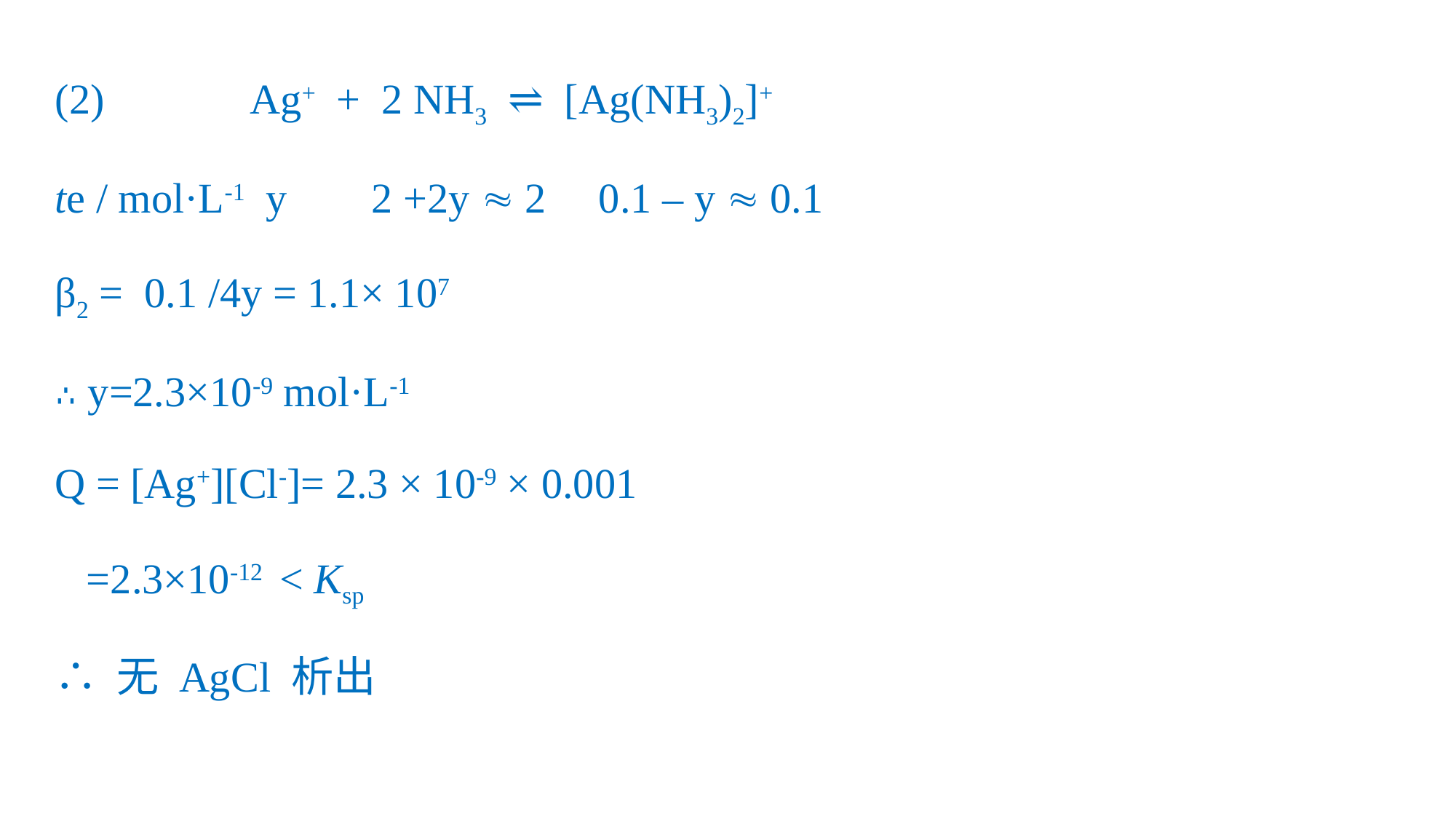

(2)              Ag+  +  2 NH3  ⇌  [Ag(NH3)2]+
te / mol·L-1  y        2 +2y ≈ 2     0.1 – y ≈ 0.1
β2 =  0.1 /4y = 1.1× 107
∴ y=2.3×10-9 mol·L-1
Q = [Ag+][Cl-]= 2.3 × 10-9 × 0.001
   =2.3×10-12  < Ksp
∴ 无 AgCl 析出